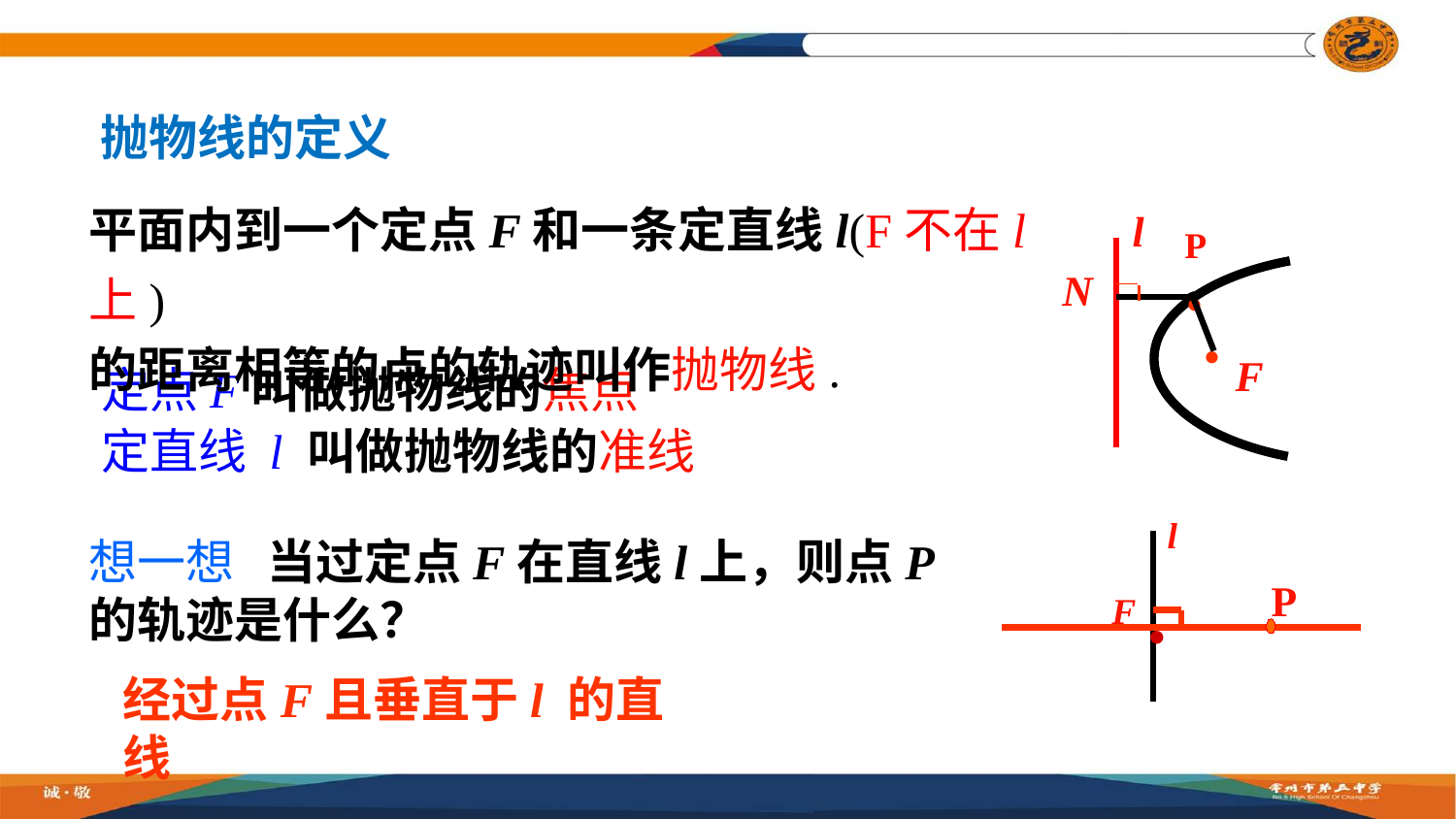

抛物线的定义
平面内到一个定点F和一条定直线l(F不在l上)
的距离相等的点的轨迹叫作抛物线.
l
P
·
N

·
F
定点F叫做抛物线的焦点
定直线 l 叫做抛物线的准线
l

·
F
P

想一想   当过定点F在直线l上，则点P的轨迹是什么？
经过点F且垂直于l 的直线